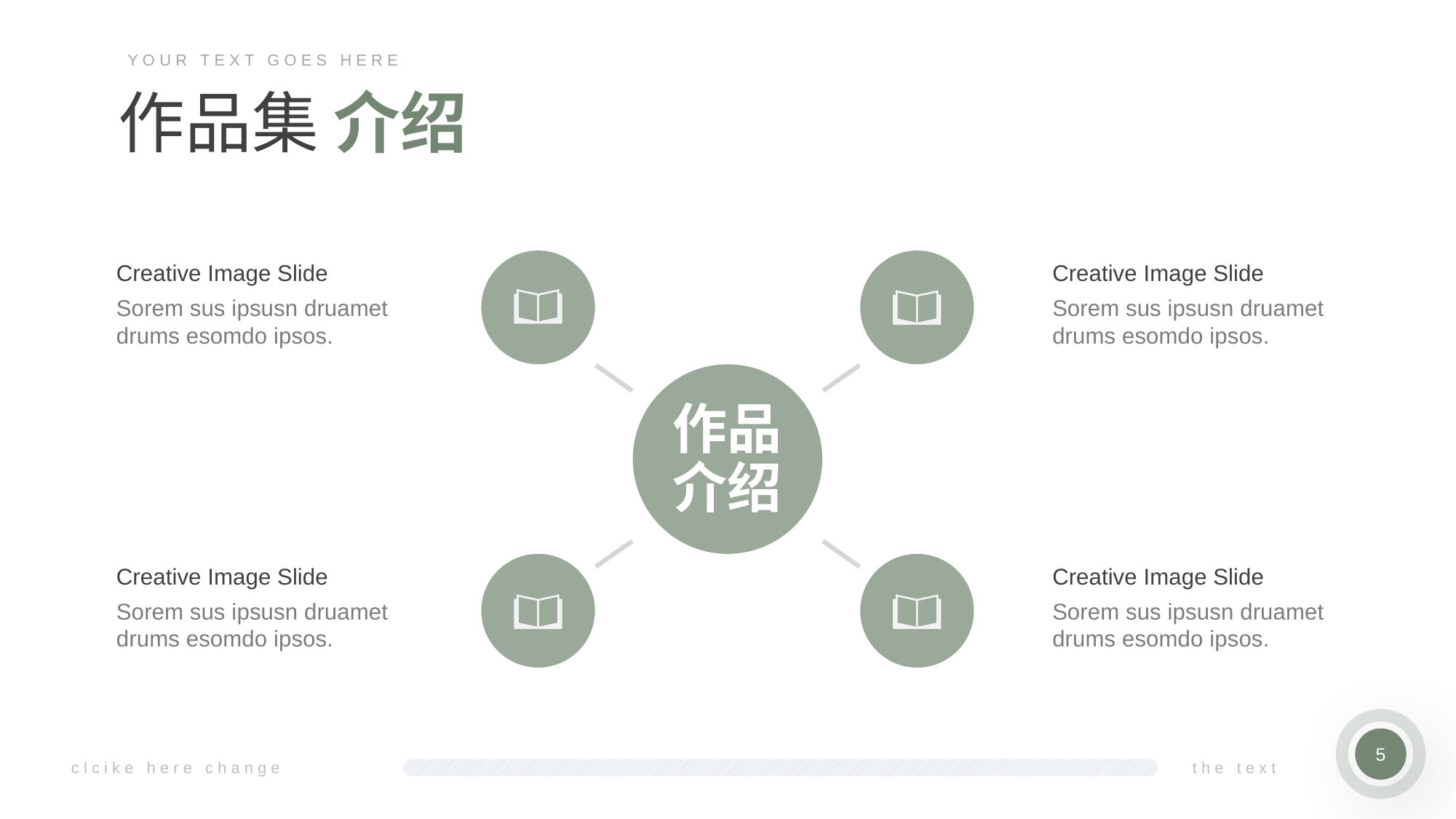

YOUR TEXT GOES HERE
作品集 介绍
Creative Image Slide
Sorem sus ipsusn druamet drums esomdo ipsos.

Creative Image Slide
Sorem sus ipsusn druamet drums esomdo ipsos.

作品
介绍

Creative Image Slide
Sorem sus ipsusn druamet drums esomdo ipsos.

Creative Image Slide
Sorem sus ipsusn druamet drums esomdo ipsos.

5
clcike here change
the text